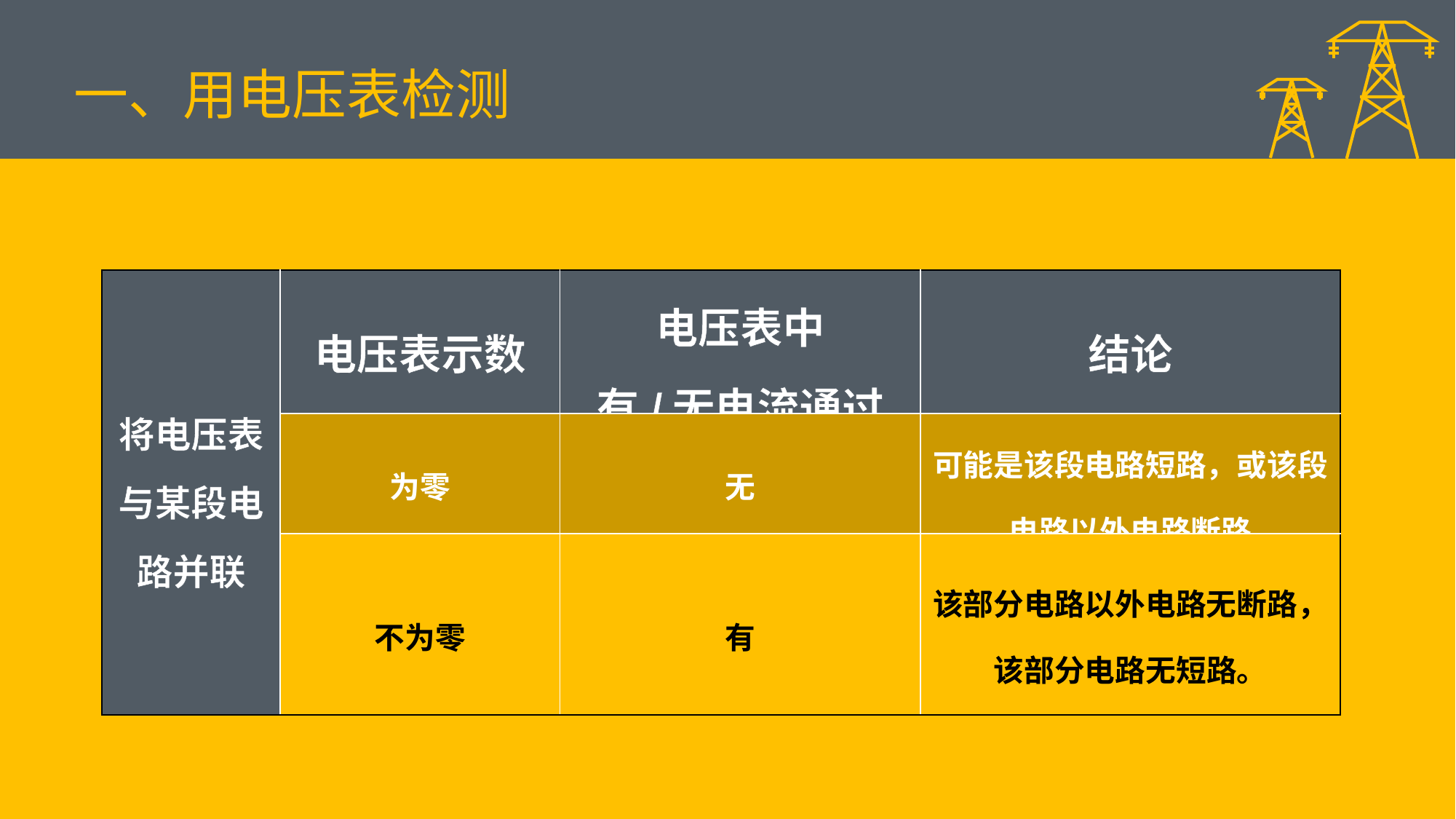

一、用电压表检测

| 将电压表与某段电路并联 | 电压表示数 | 电压表中 有/无电流通过 | 结论 |
| --- | --- | --- | --- |
|  | 为零 | 无 | 可能是该段电路短路，或该段电路以外电路断路 |
|  | 不为零 | 有 | 该部分电路以外电路无断路，该部分电路无短路。 |